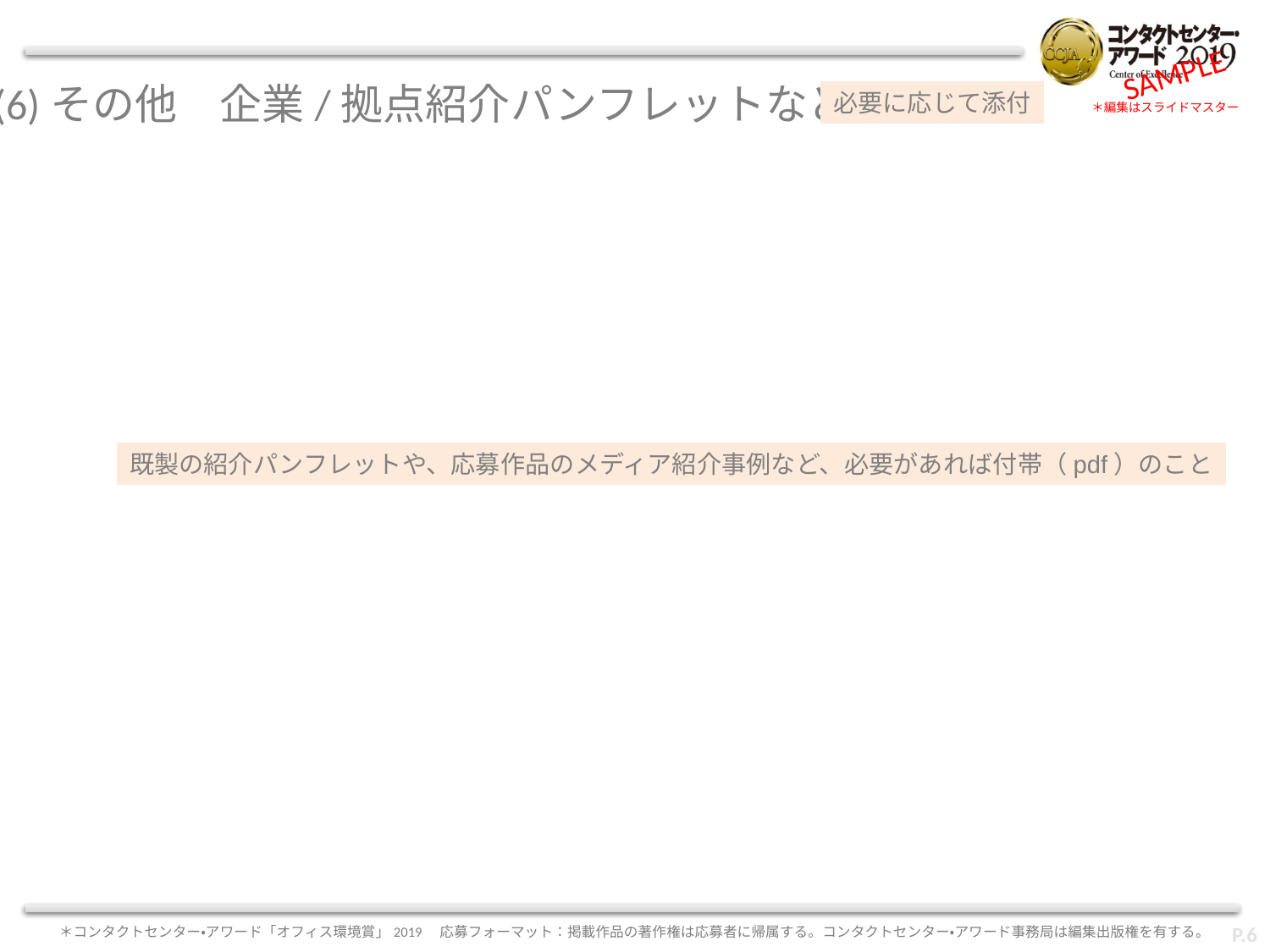

(6)その他　企業/拠点紹介パンフレットなど：
必要に応じて添付
既製の紹介パンフレットや、応募作品のメディア紹介事例など、必要があれば付帯（pdf）のこと

P.6